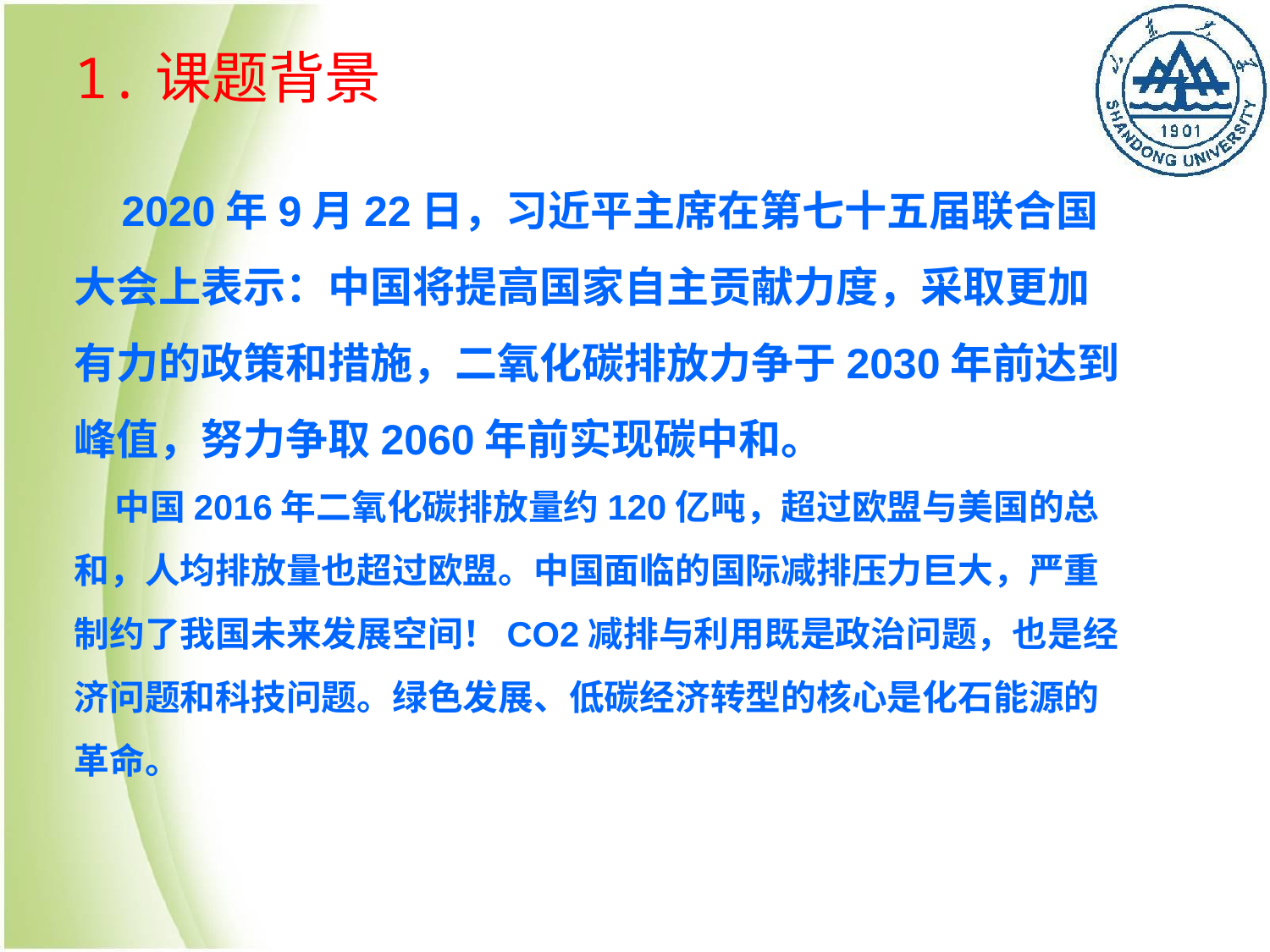

# 1.课题背景
    2020年9月22日，习近平主席在第七十五届联合国大会上表示：中国将提高国家自主贡献力度，采取更加有力的政策和措施，二氧化碳排放力争于2030年前达到峰值，努力争取2060年前实现碳中和。
    中国2016年二氧化碳排放量约120亿吨，超过欧盟与美国的总和，人均排放量也超过欧盟。中国面临的国际减排压力巨大，严重制约了我国未来发展空间！CO2减排与利用既是政治问题，也是经济问题和科技问题。绿色发展、低碳经济转型的核心是化石能源的革命。